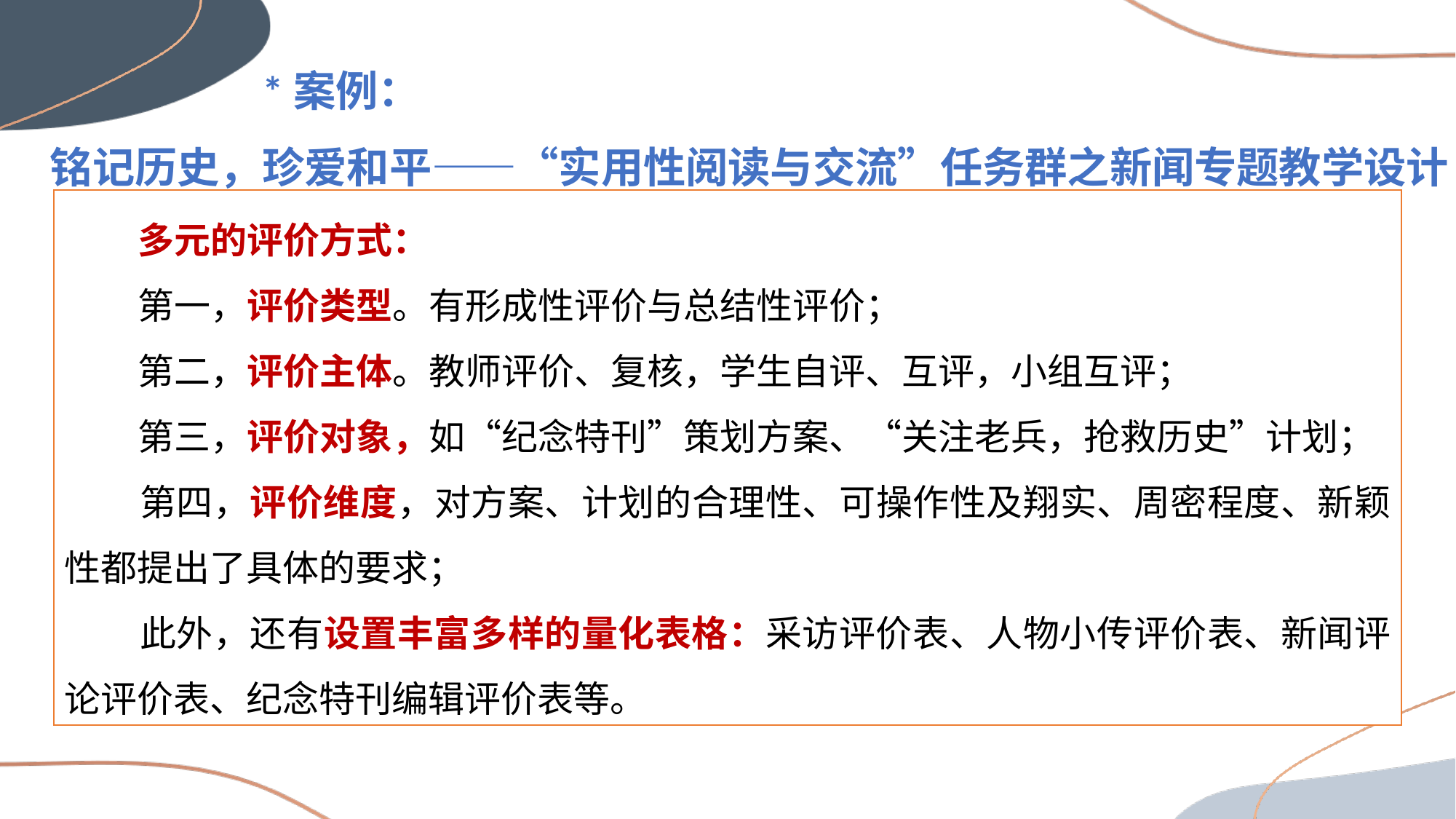

*案例：
铭记历史，珍爱和平——“实用性阅读与交流”任务群之新闻专题教学设计
    多元的评价方式：
    第一，评价类型。有形成性评价与总结性评价；
    第二，评价主体。教师评价、复核，学生自评、互评，小组互评；
    第三，评价对象，如“纪念特刊”策划方案、“关注老兵，抢救历史”计划；
    第四，评价维度，对方案、计划的合理性、可操作性及翔实、周密程度、新颖性都提出了具体的要求；
    此外，还有设置丰富多样的量化表格：采访评价表、人物小传评价表、新闻评论评价表、纪念特刊编辑评价表等。